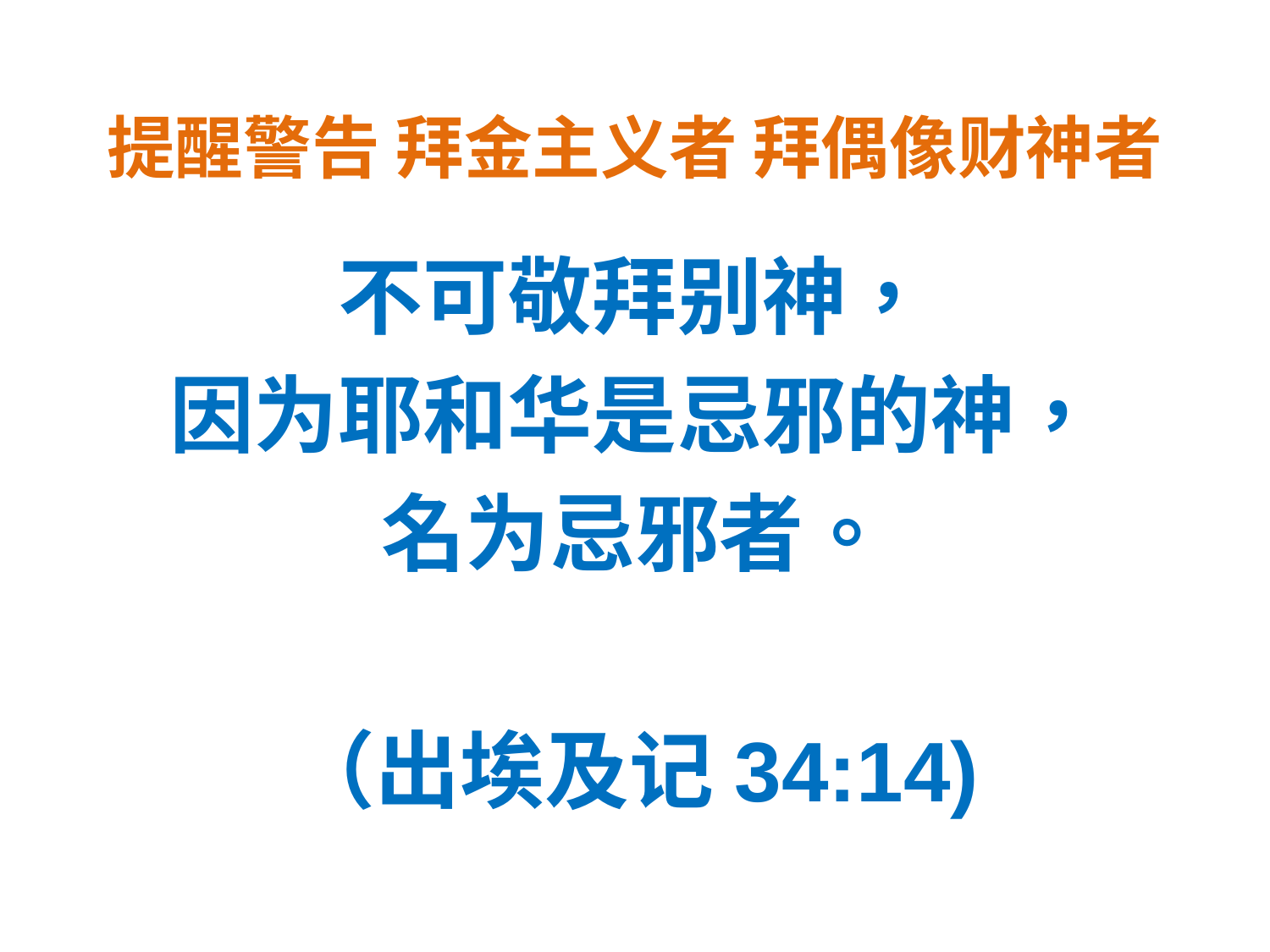

# 提醒警告 拜金主义者 拜偶像财神者
不可敬拜别神，
因为耶和华是忌邪的神，
名为忌邪者。

（出埃及记34:14)